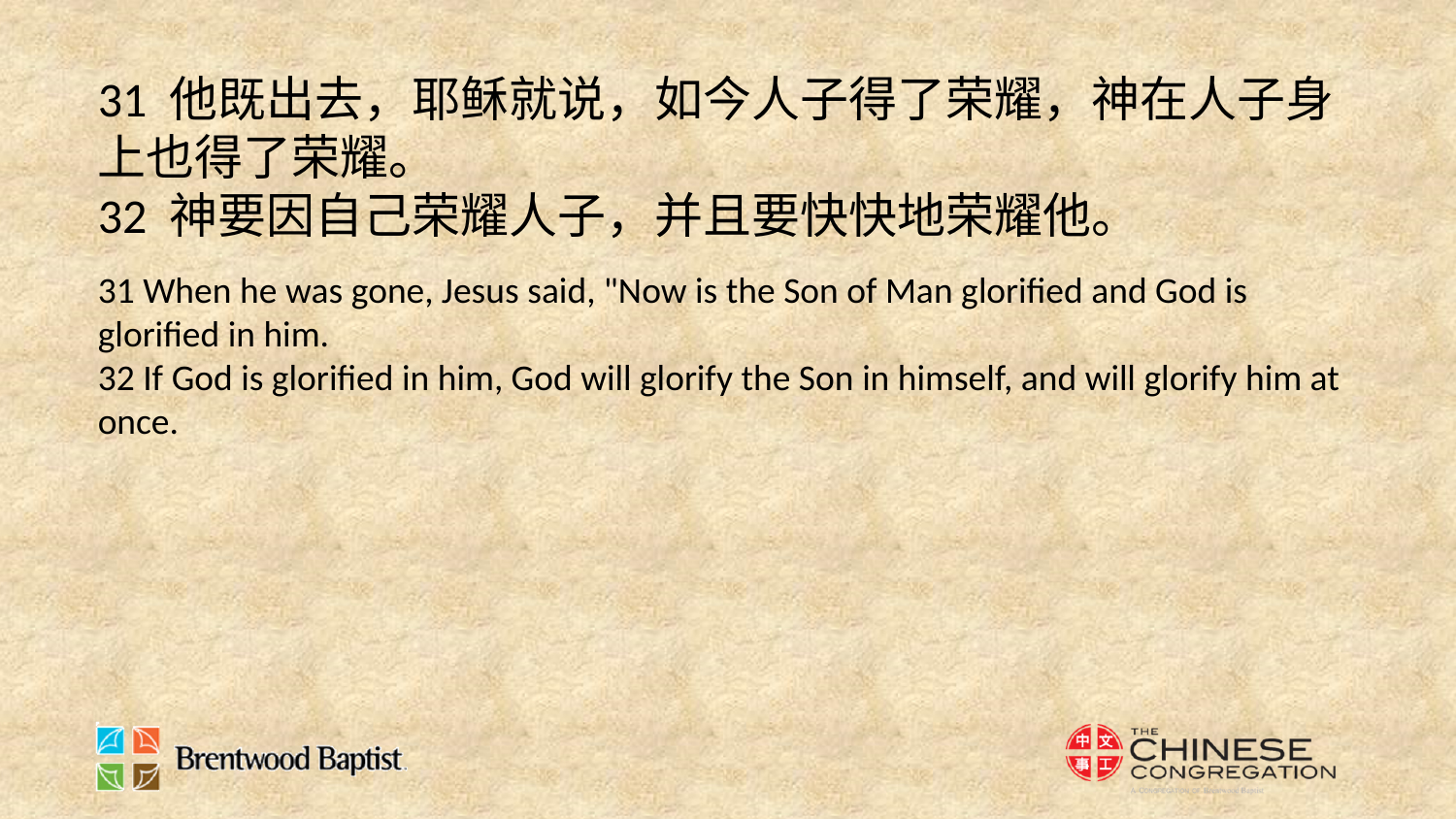

31 他既出去，耶稣就说，如今人子得了荣耀，神在人子身上也得了荣耀。
32 神要因自己荣耀人子，并且要快快地荣耀他。

31 When he was gone, Jesus said, "Now is the Son of Man glorified and God is glorified in him.
32 If God is glorified in him, God will glorify the Son in himself, and will glorify him at once.